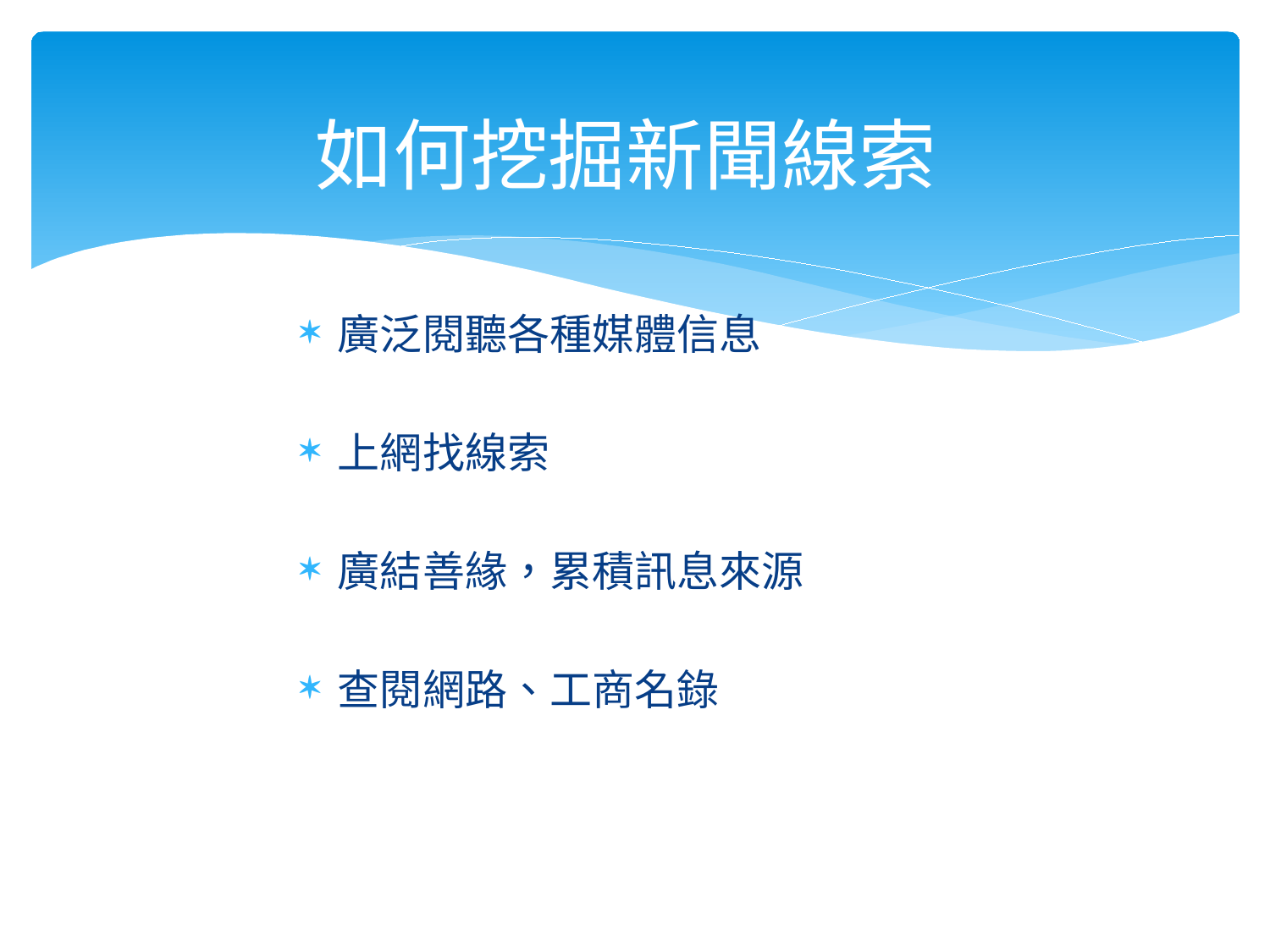

# 如何挖掘新聞線索

廣泛閱聽各種媒體信息

上網找線索

廣結善緣，累積訊息來源

查閱網路、工商名錄